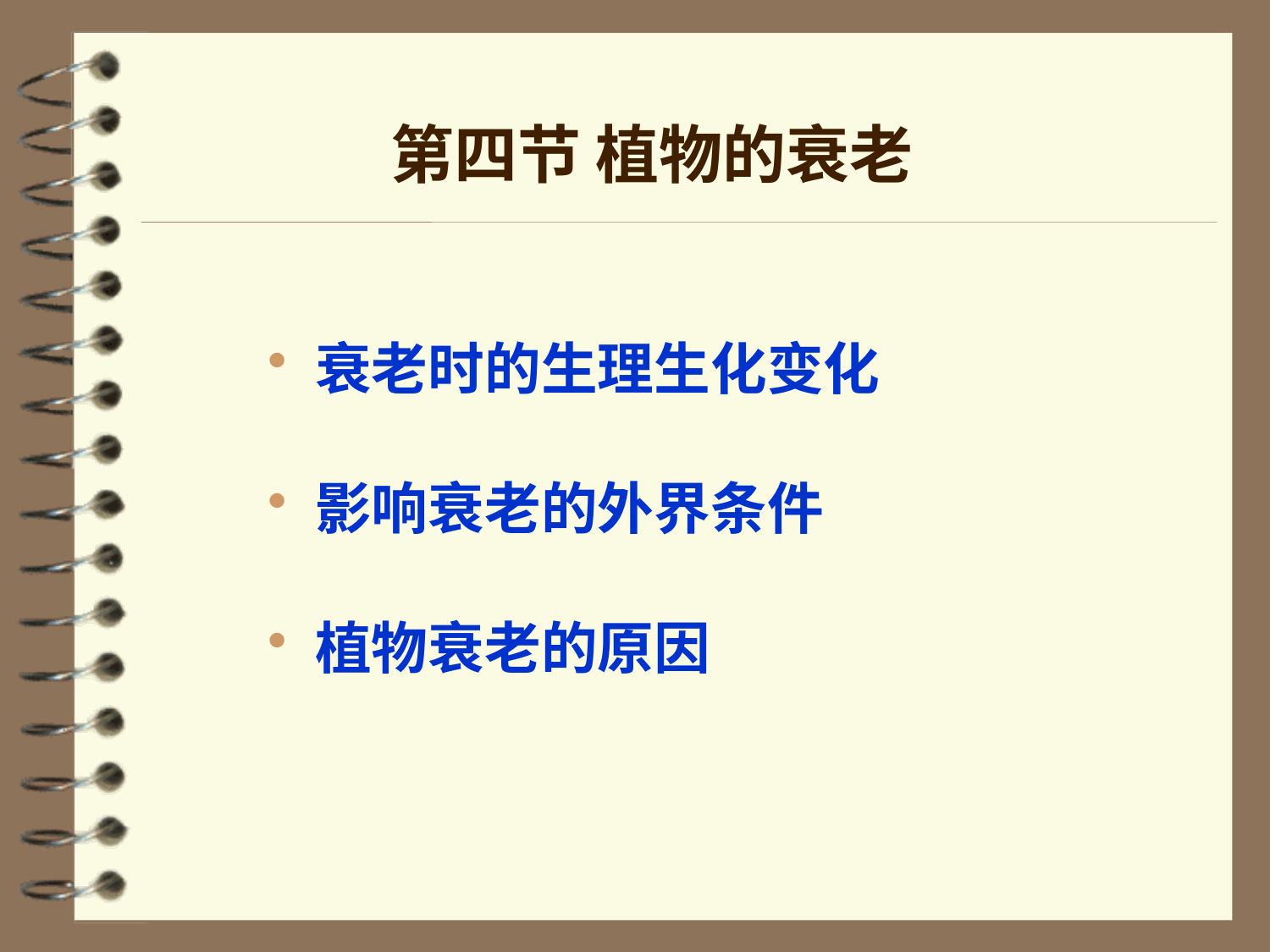

# 第四节 植物的衰老
衰老时的生理生化变化
影响衰老的外界条件
植物衰老的原因